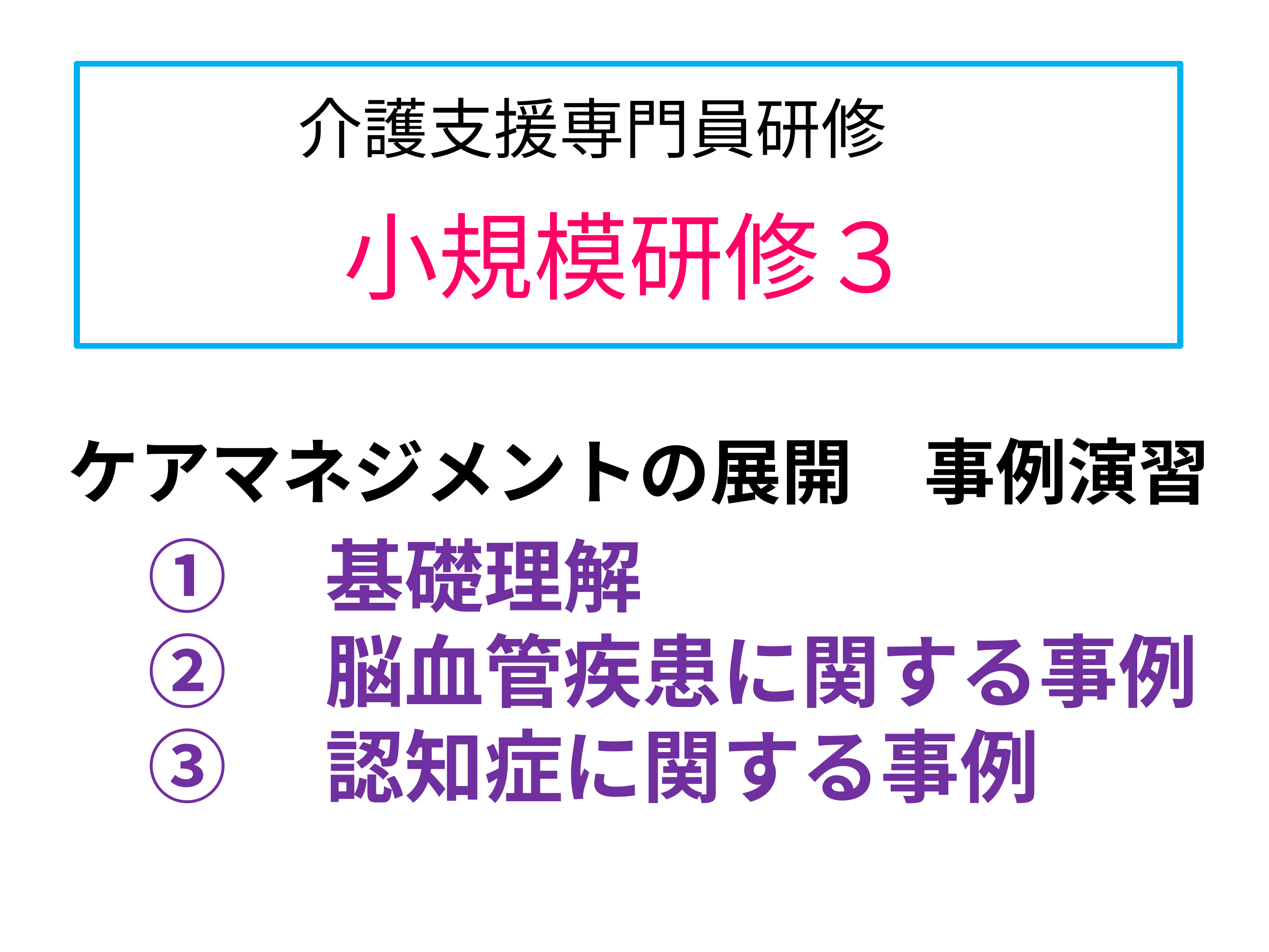

# 介護支援専門員研修 小規模研修３
ケアマネジメントの展開　事例演習

      ①　基礎理解
      ②　脳血管疾患に関する事例
      ③　認知症に関する事例